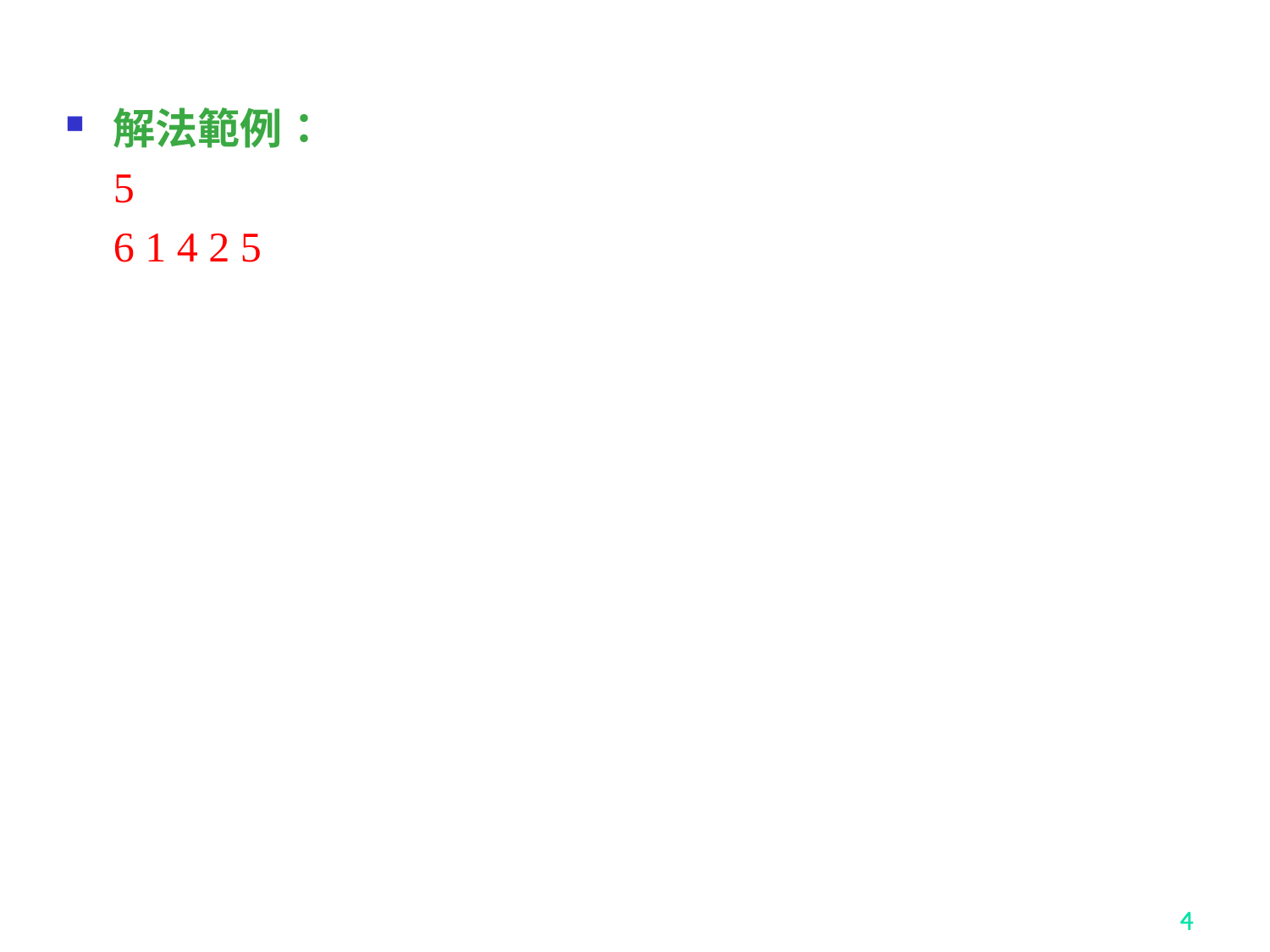

解法範例：
	5
	6 1 4 2 5
4